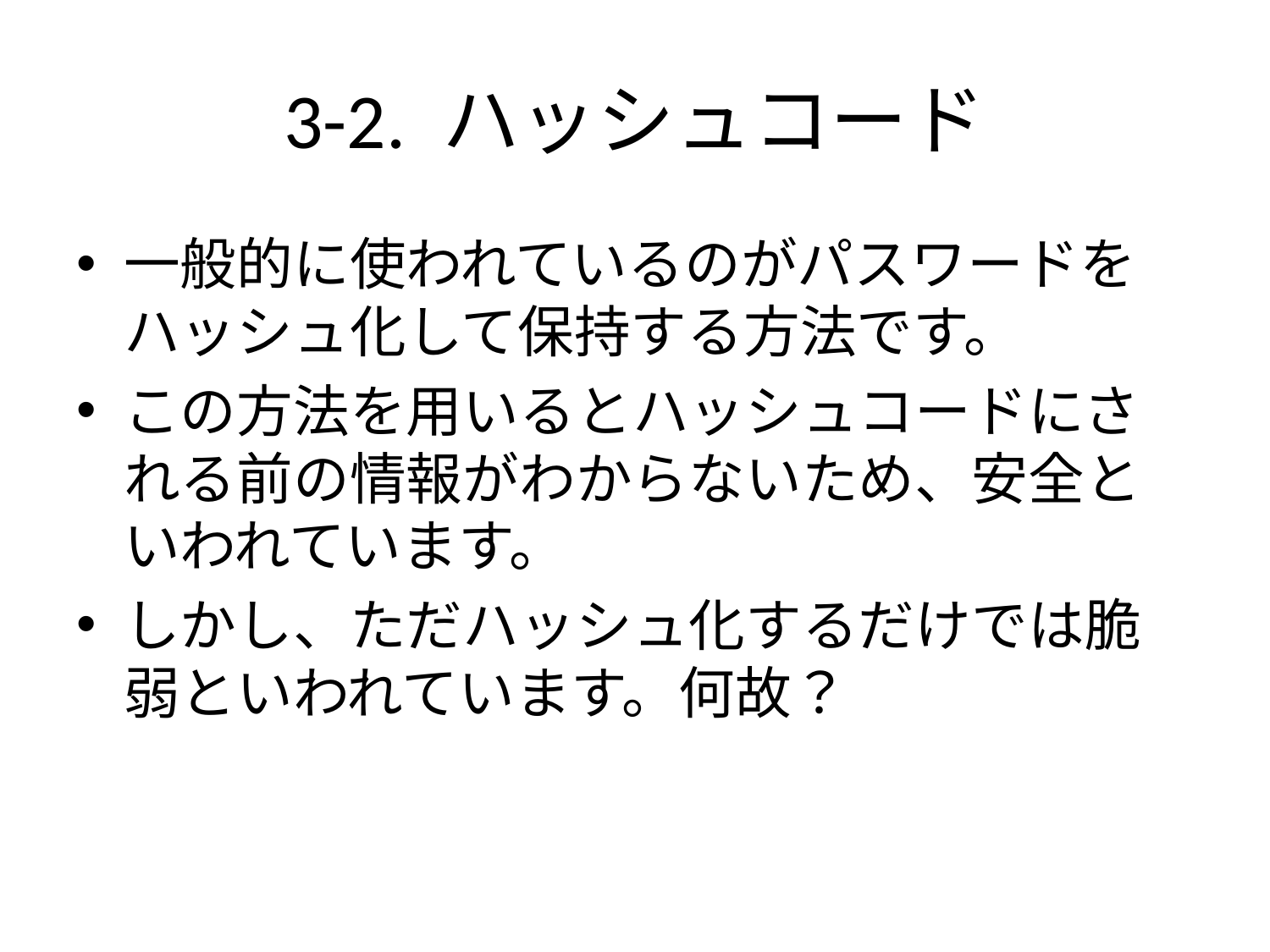

# 3-2. ハッシュコード
一般的に使われているのがパスワードをハッシュ化して保持する方法です。
この方法を用いるとハッシュコードにされる前の情報がわからないため、安全といわれています。
しかし、ただハッシュ化するだけでは脆弱といわれています。何故？